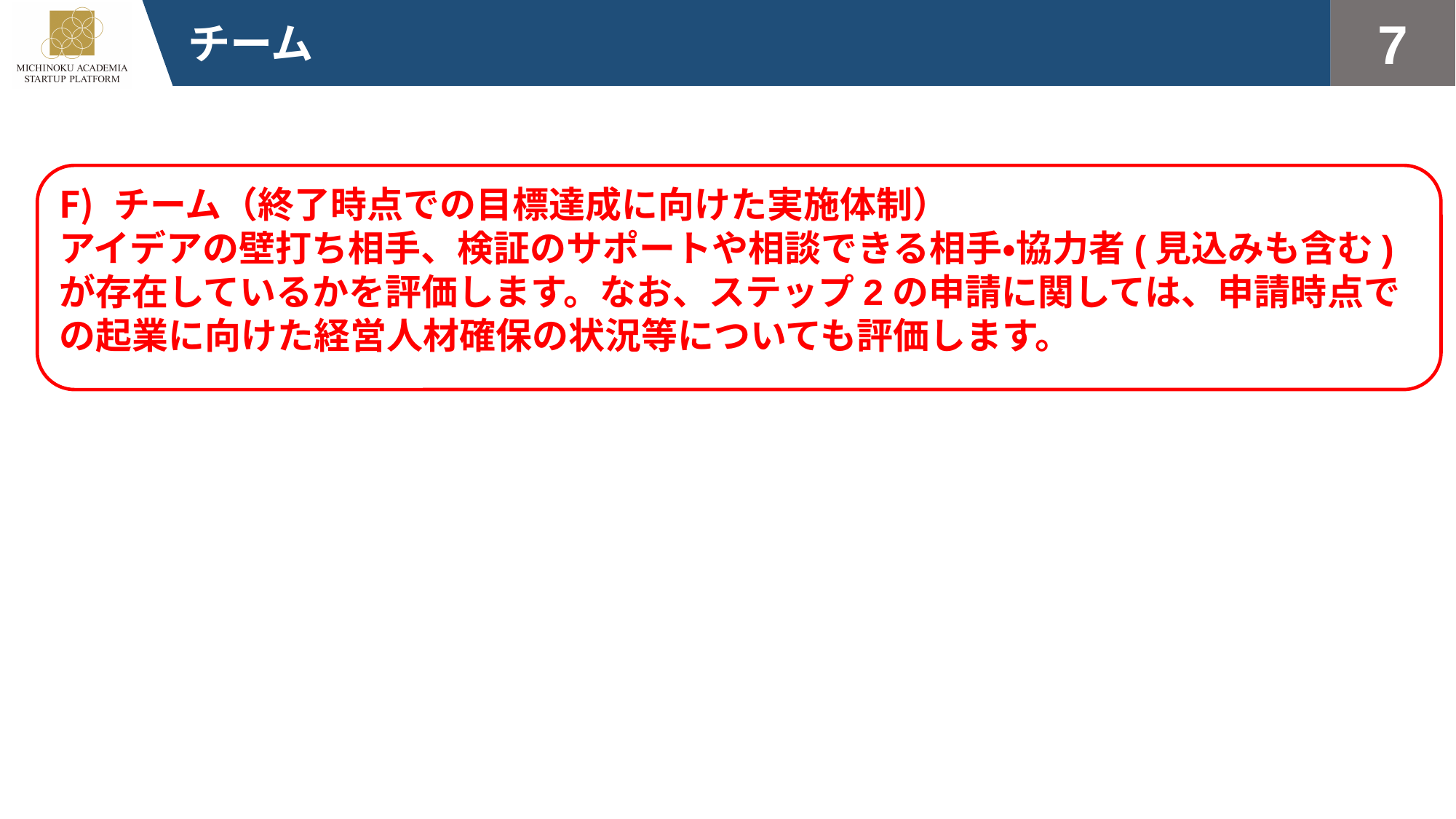

チーム
チーム（終了時点での目標達成に向けた実施体制）
アイデアの壁打ち相手、検証のサポートや相談できる相手・協力者(見込みも含む)が存在しているかを評価します。なお、ステップ2の申請に関しては、申請時点での起業に向けた経営人材確保の状況等についても評価します。